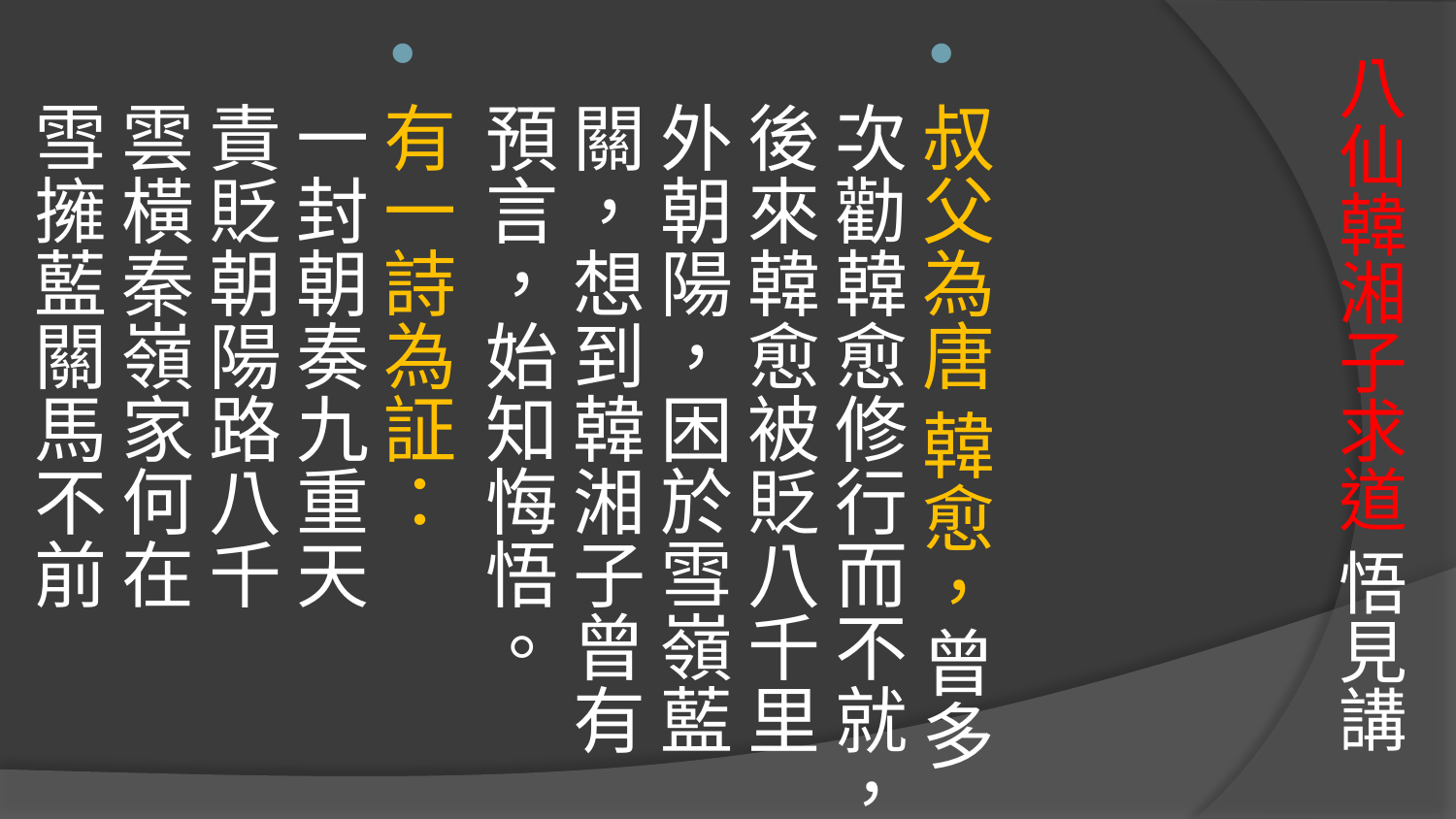

叔父為唐 韓愈，曾多次勸韓愈修行而不就，後來韓愈被貶八千里外朝陽，困於雪嶺藍關，想到韓湘子曾有預言，始知悔悟。
有一詩為証：
一封朝奏九重天 
責貶朝陽路八千 
雲橫秦嶺家何在 
雪擁藍關馬不前
# 八仙韓湘子求道 悟見講